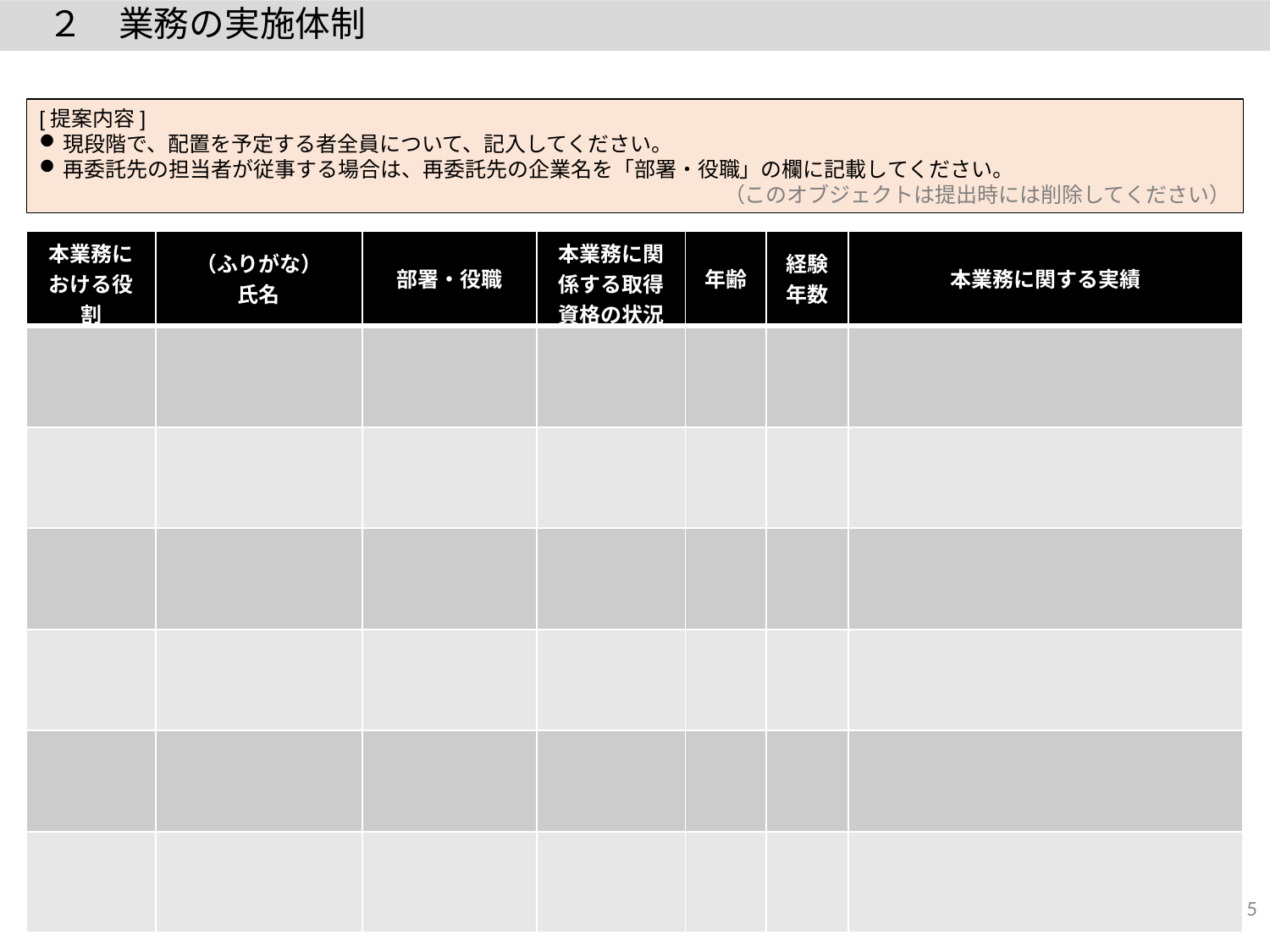

２　業務の実施体制
[提案内容]
現段階で、配置を予定する者全員について、記入してください。
再委託先の担当者が従事する場合は、再委託先の企業名を「部署・役職」の欄に記載してください。
（このオブジェクトは提出時には削除してください）
| 本業務における役割 | （ふりがな） 氏名 | 部署・役職 | 本業務に関係する取得資格の状況 | 年齢 | 経験 年数 | 本業務に関する実績 |
| --- | --- | --- | --- | --- | --- | --- |
|  |  |  |  |  |  |  |
|  |  |  |  |  |  |  |
|  |  |  |  |  |  |  |
|  |  |  |  |  |  |  |
|  |  |  |  |  |  |  |
|  |  |  |  |  |  |  |
5